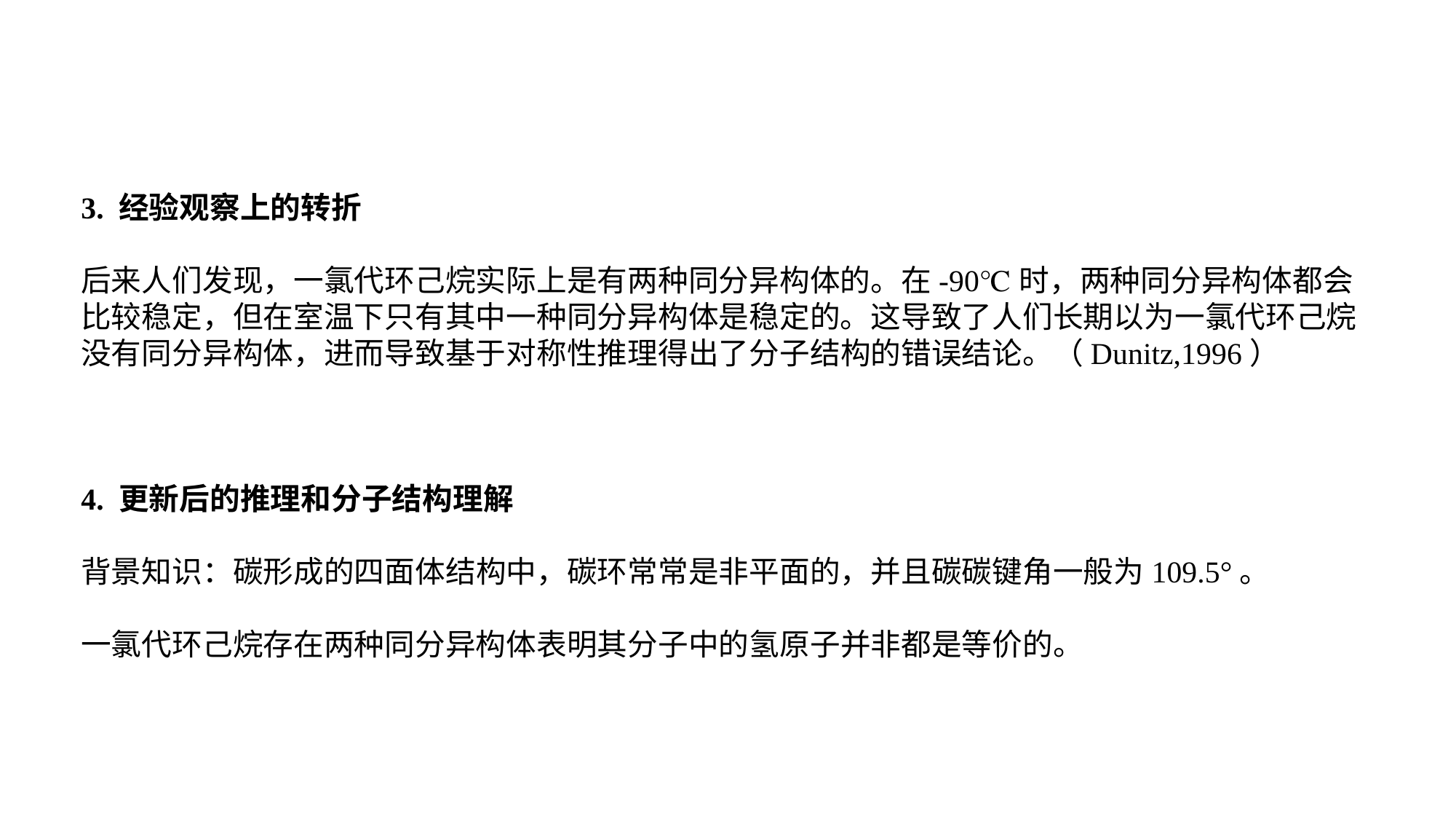

#
3. 经验观察上的转折

后来人们发现，一氯代环己烷实际上是有两种同分异构体的。在-90℃时，两种同分异构体都会比较稳定，但在室温下只有其中一种同分异构体是稳定的。这导致了人们长期以为一氯代环己烷没有同分异构体，进而导致基于对称性推理得出了分子结构的错误结论。（Dunitz,1996）

4. 更新后的推理和分子结构理解

背景知识：碳形成的四面体结构中，碳环常常是非平面的，并且碳碳键角一般为109.5°。

一氯代环己烷存在两种同分异构体表明其分子中的氢原子并非都是等价的。